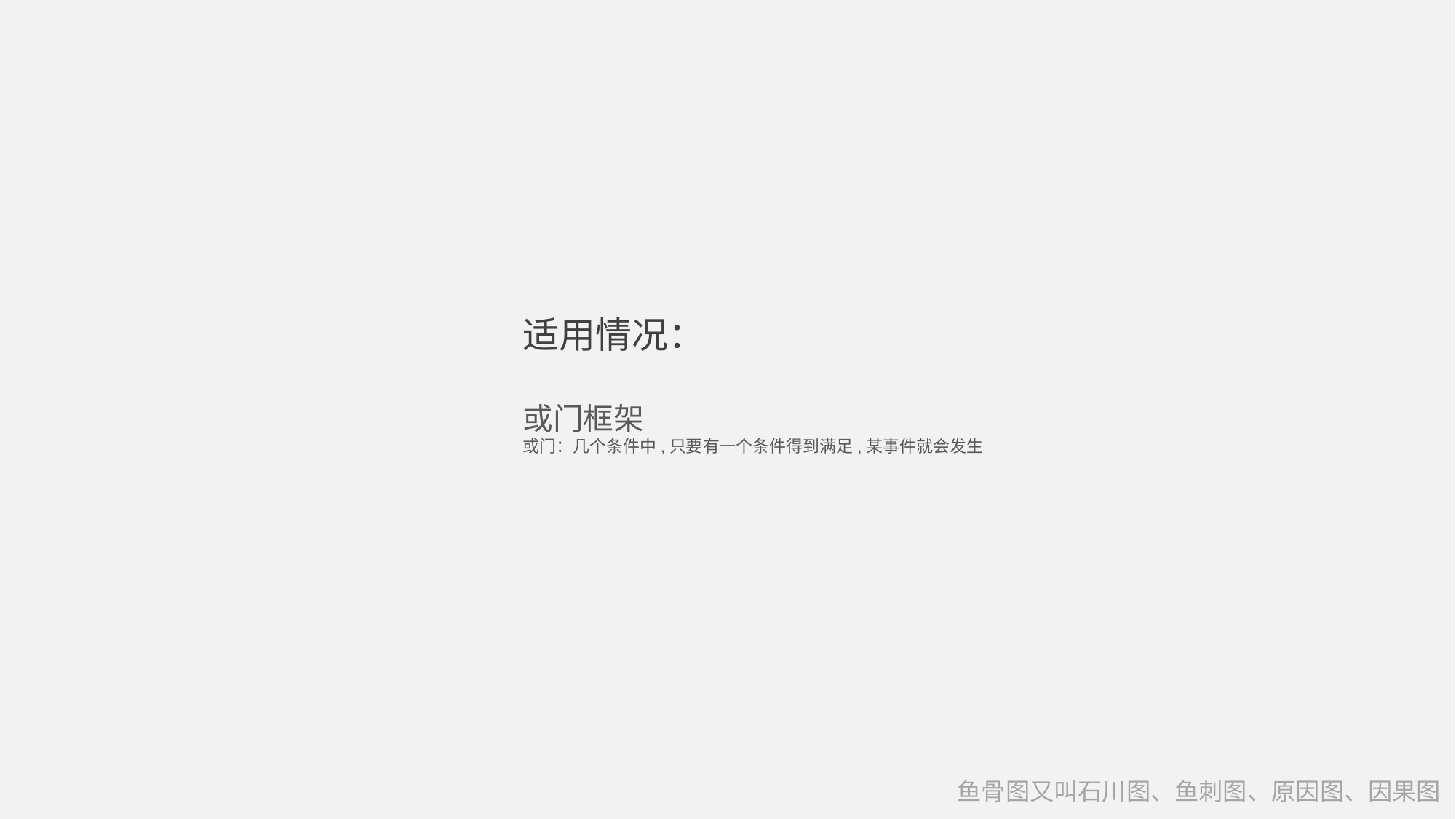

适用情况：

或门框架
或门：几个条件中,只要有一个条件得到满足,某事件就会发生
鱼骨图又叫石川图、鱼刺图、原因图、因果图